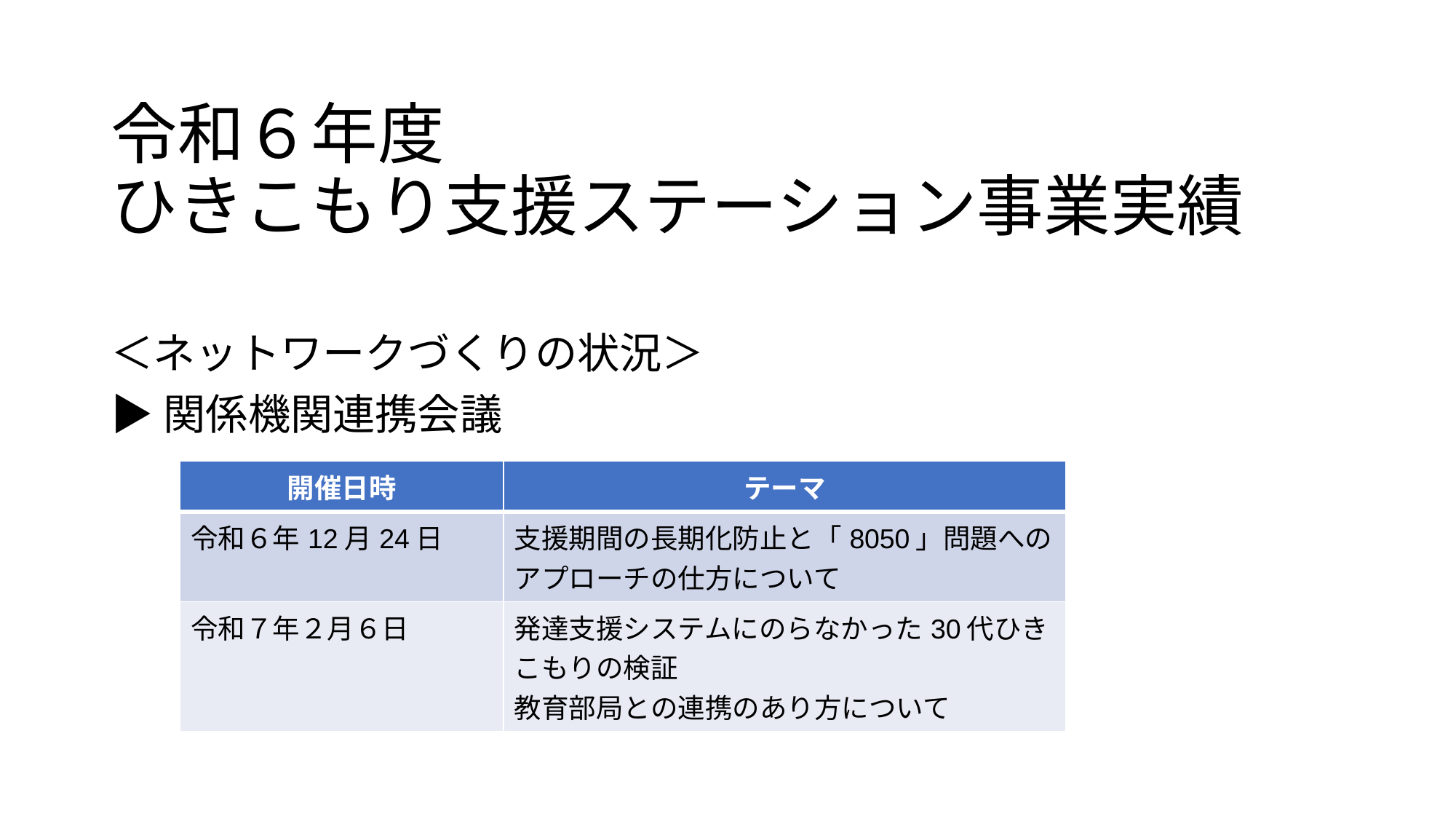

# 令和６年度　 ひきこもり支援ステーション事業実績

＜ネットワークづくりの状況＞
▶関係機関連携会議

| 開催日時 | テーマ |
| --- | --- |
| 令和６年12月24日 | 支援期間の長期化防止と「8050」問題へのアプローチの仕方について |
| 令和７年２月６日 | 発達支援システムにのらなかった30代ひきこもりの検証 教育部局との連携のあり方について |